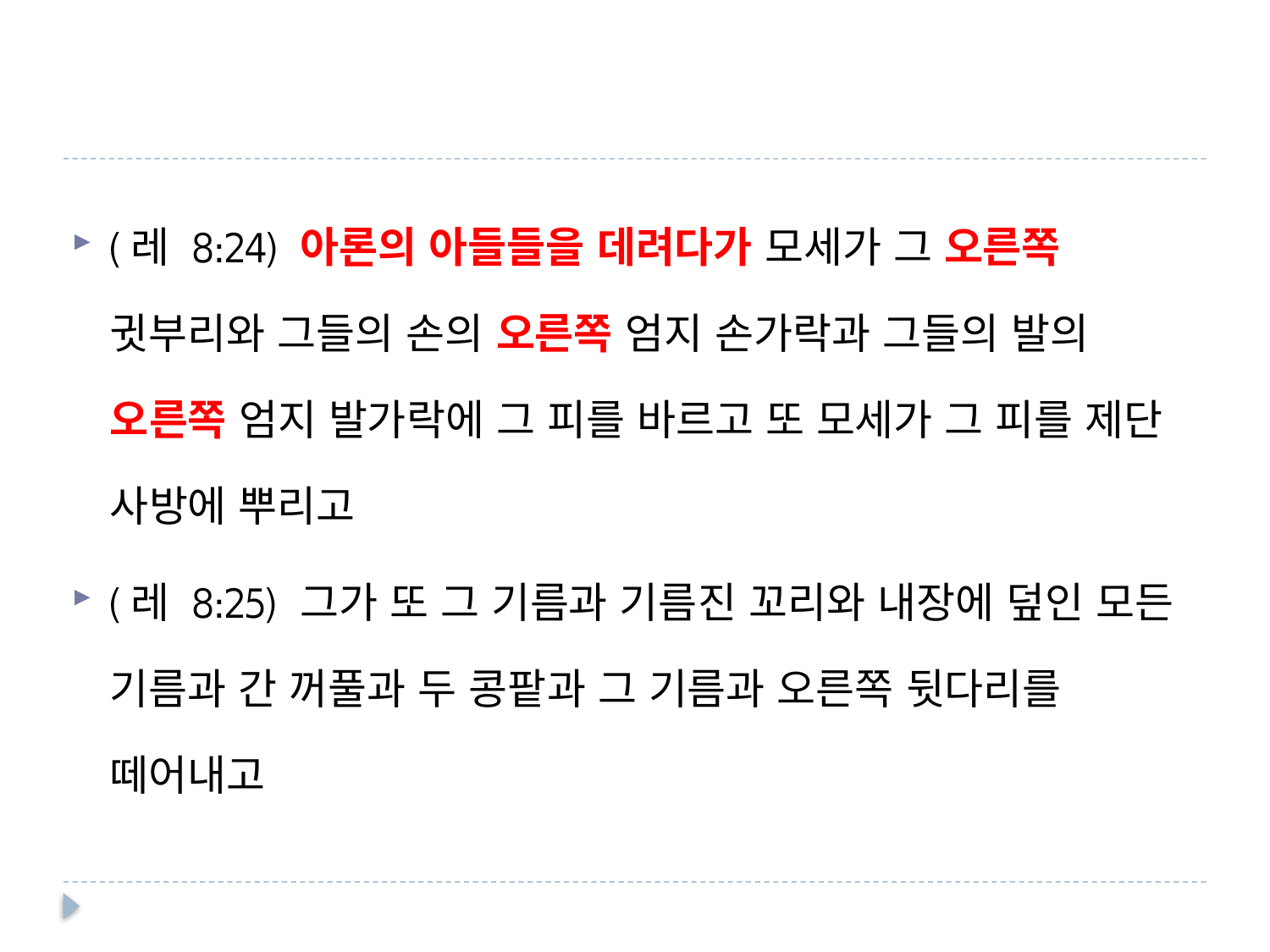

#
(레 8:24) 아론의 아들들을 데려다가 모세가 그 오른쪽 귓부리와 그들의 손의 오른쪽 엄지 손가락과 그들의 발의 오른쪽 엄지 발가락에 그 피를 바르고 또 모세가 그 피를 제단 사방에 뿌리고
(레 8:25) 그가 또 그 기름과 기름진 꼬리와 내장에 덮인 모든 기름과 간 꺼풀과 두 콩팥과 그 기름과 오른쪽 뒷다리를 떼어내고